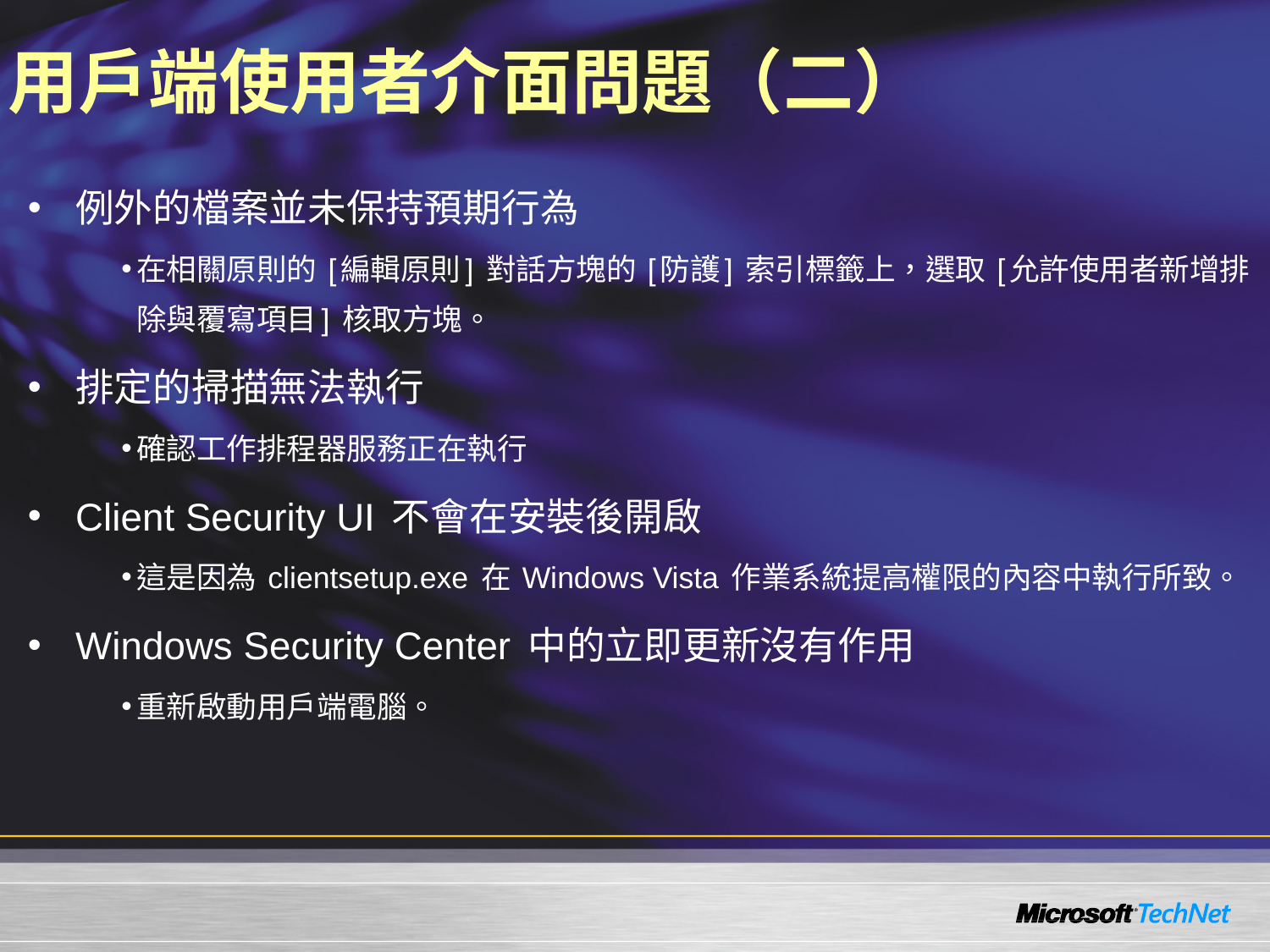

# 用戶端使用者介面問題（二）
例外的檔案並未保持預期行為
在相關原則的 [編輯原則] 對話方塊的 [防護] 索引標籤上，選取 [允許使用者新增排除與覆寫項目] 核取方塊。
排定的掃描無法執行
確認工作排程器服務正在執行
Client Security UI 不會在安裝後開啟
這是因為 clientsetup.exe 在 Windows Vista 作業系統提高權限的內容中執行所致。
Windows Security Center 中的立即更新沒有作用
重新啟動用戶端電腦。